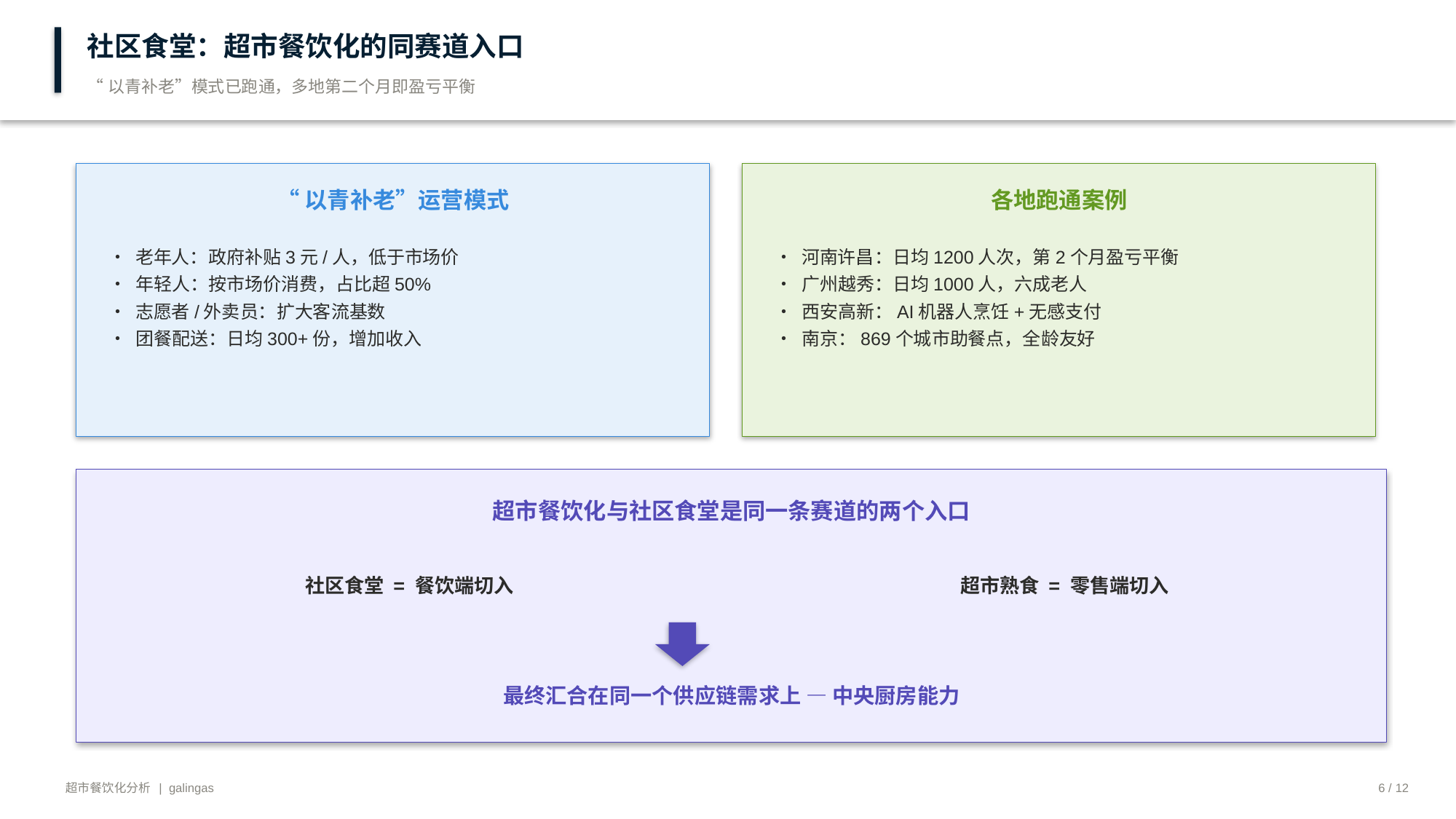

社区食堂：超市餐饮化的同赛道入口

“以青补老”模式已跑通，多地第二个月即盈亏平衡

“以青补老”运营模式
各地跑通案例
• 老年人：政府补贴3元/人，低于市场价
• 年轻人：按市场价消费，占比超50%
• 志愿者/外卖员：扩大客流基数
• 团餐配送：日均300+份，增加收入
• 河南许昌：日均1200人次，第2个月盈亏平衡
• 广州越秀：日均1000人，六成老人
• 西安高新：AI机器人烹饪+无感支付
• 南京：869个城市助餐点，全龄友好

超市餐饮化与社区食堂是同一条赛道的两个入口
社区食堂 = 餐饮端切入
超市熟食 = 零售端切入

最终汇合在同一个供应链需求上 — 中央厨房能力
超市餐饮化分析  |  galingas
6 / 12